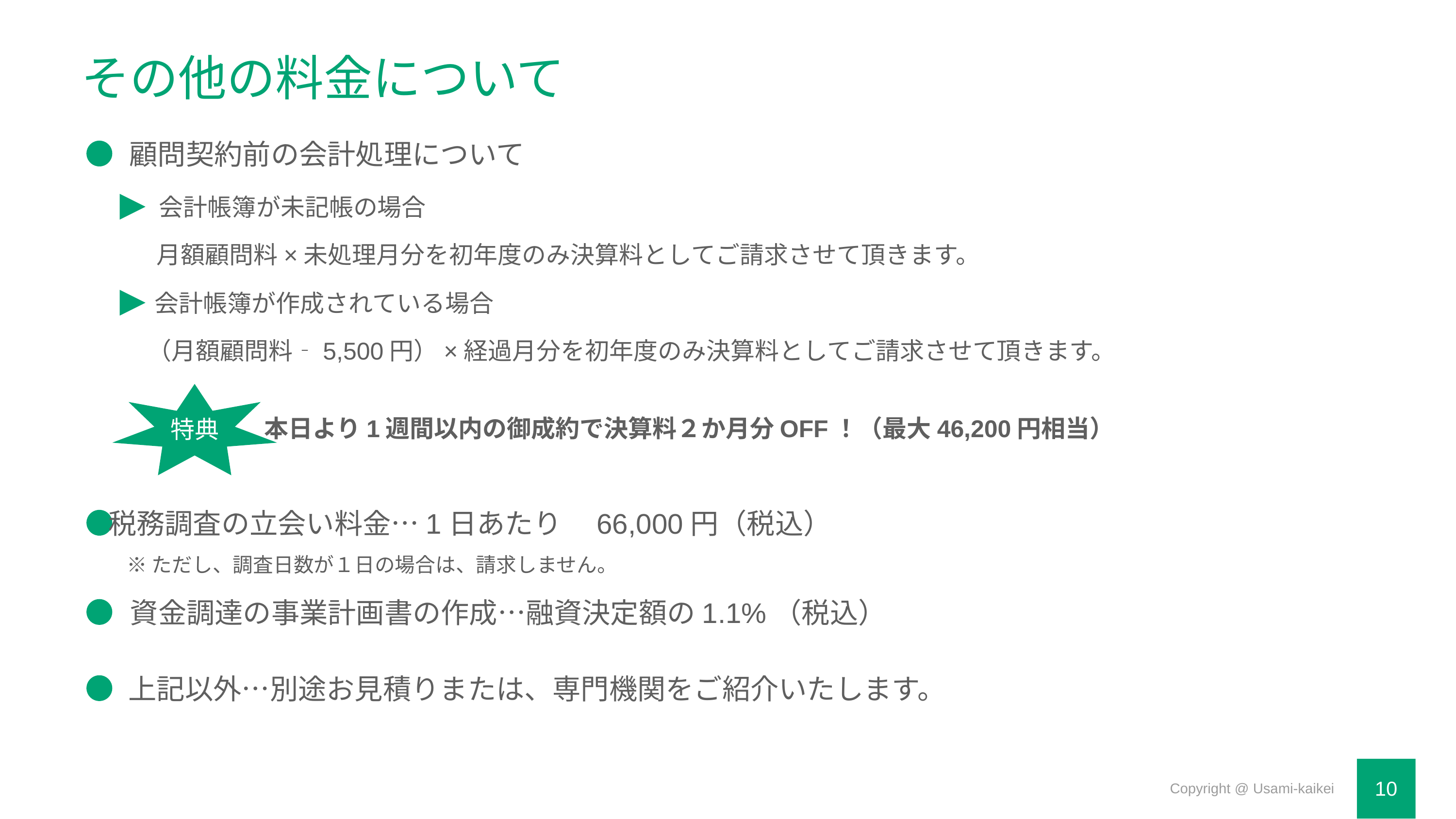

# その他の料金について
顧問契約前の会計処理について

会計帳簿が未記帳の場合

月額顧問料×未処理月分を初年度のみ決算料としてご請求させて頂きます。
会計帳簿が作成されている場合

（月額顧問料‐5,500円）×経過月分を初年度のみ決算料としてご請求させて頂きます。
特典
本日より1週間以内の御成約で決算料２か月分OFF！（最大46,200円相当）
税務調査の立会い料金…1日あたり　66,000円（税込）

※ただし、調査日数が１日の場合は、請求しません。
資金調達の事業計画書の作成…融資決定額の1.1%（税込）

上記以外…別途お見積りまたは、専門機関をご紹介いたします。

Copyright @ Usami-kaikei
10